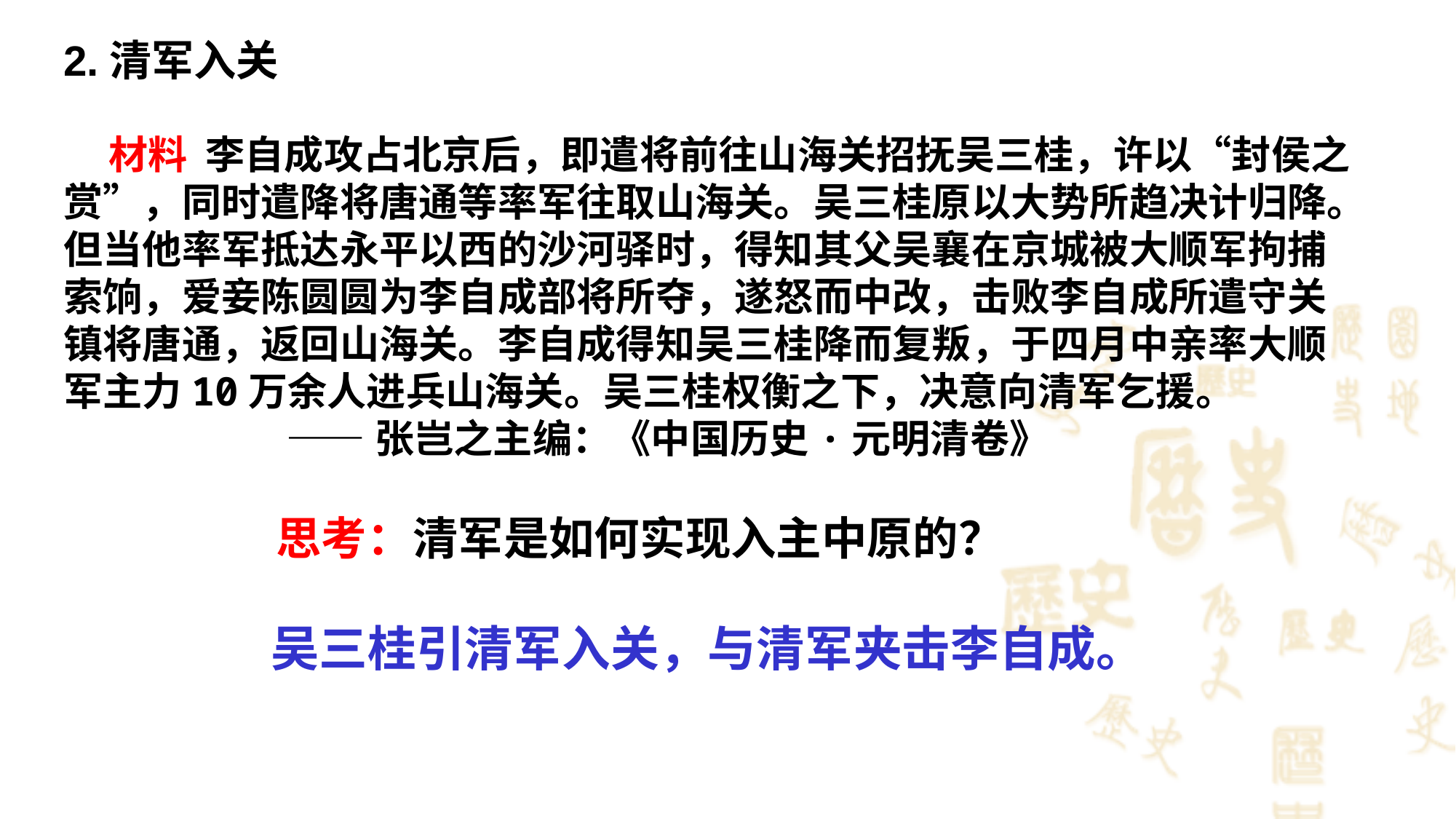

2.清军入关
    材料  李自成攻占北京后，即遣将前往山海关招抚吴三桂，许以“封侯之赏”，同时遣降将唐通等率军往取山海关。吴三桂原以大势所趋决计归降。但当他率军抵达永平以西的沙河驿时，得知其父吴襄在京城被大顺军拘捕索饷，爱妾陈圆圆为李自成部将所夺，遂怒而中改，击败李自成所遣守关镇将唐通，返回山海关。李自成得知吴三桂降而复叛，于四月中亲率大顺军主力10万余人进兵山海关。吴三桂权衡之下，决意向清军乞援。
                         ——张岂之主编：《中国历史·元明清卷》
思考：清军是如何实现入主中原的？
吴三桂引清军入关，与清军夹击李自成。